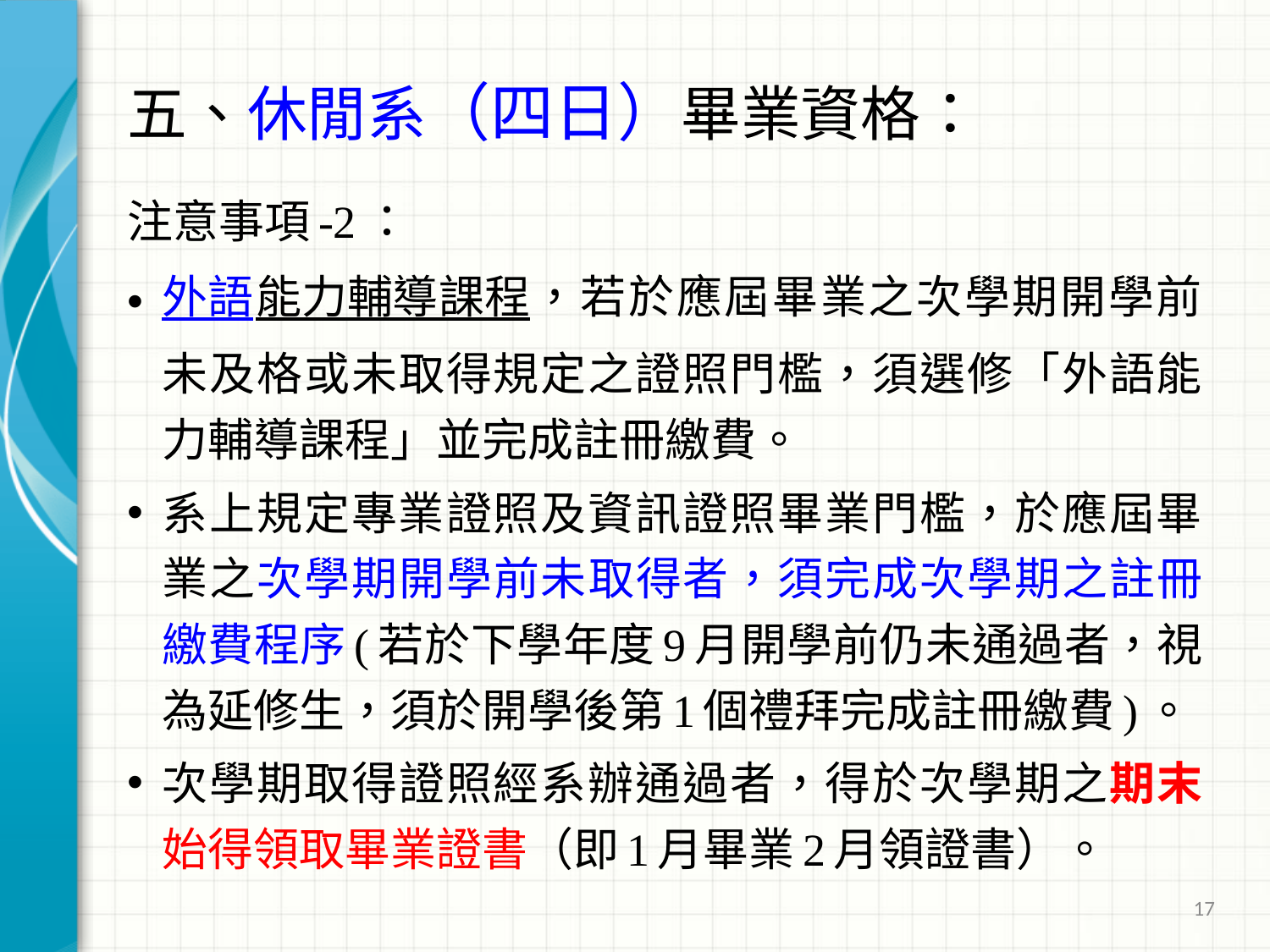

# 五、休閒系（四日）畢業資格：
注意事項-2：
外語能力輔導課程，若於應屆畢業之次學期開學前未及格或未取得規定之證照門檻，須選修「外語能力輔導課程」並完成註冊繳費。
系上規定專業證照及資訊證照畢業門檻，於應屆畢業之次學期開學前未取得者，須完成次學期之註冊繳費程序(若於下學年度9月開學前仍未通過者，視為延修生，須於開學後第1個禮拜完成註冊繳費)。
次學期取得證照經系辦通過者，得於次學期之期末始得領取畢業證書（即1月畢業2月領證書）。

17